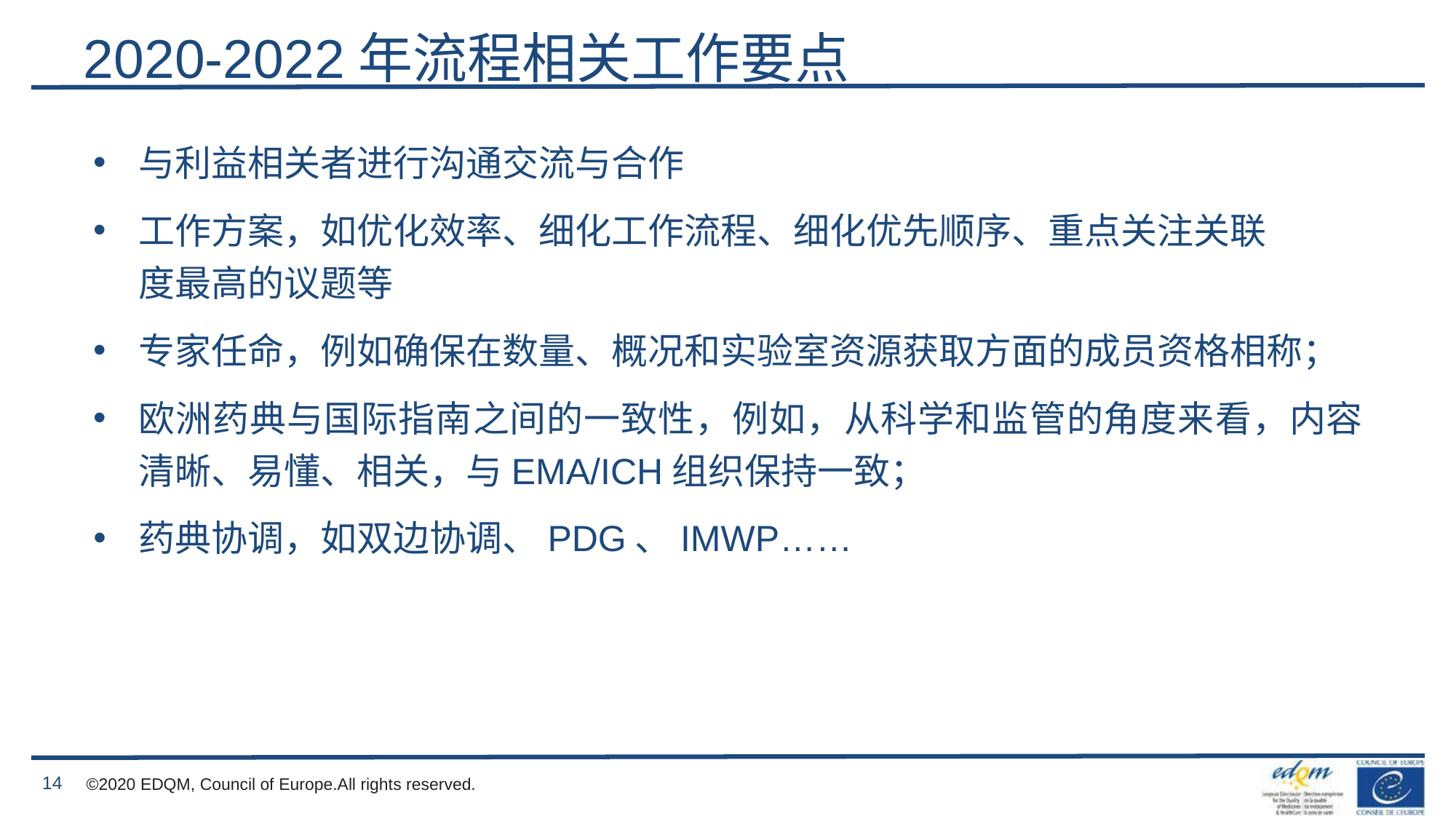

# 2020-2022年流程相关工作要点
与利益相关者进行沟通交流与合作
工作方案，如优化效率、细化工作流程、细化优先顺序、重点关注关联度最高的议题等
专家任命，例如确保在数量、概况和实验室资源获取方面的成员资格相称；
欧洲药典与国际指南之间的一致性，例如，从科学和监管的角度来看，内容清晰、易懂、相关，与EMA/ICH组织保持一致；
药典协调，如双边协调、PDG、IMWP……
14
©2020 EDQM, Council of Europe.All rights reserved.